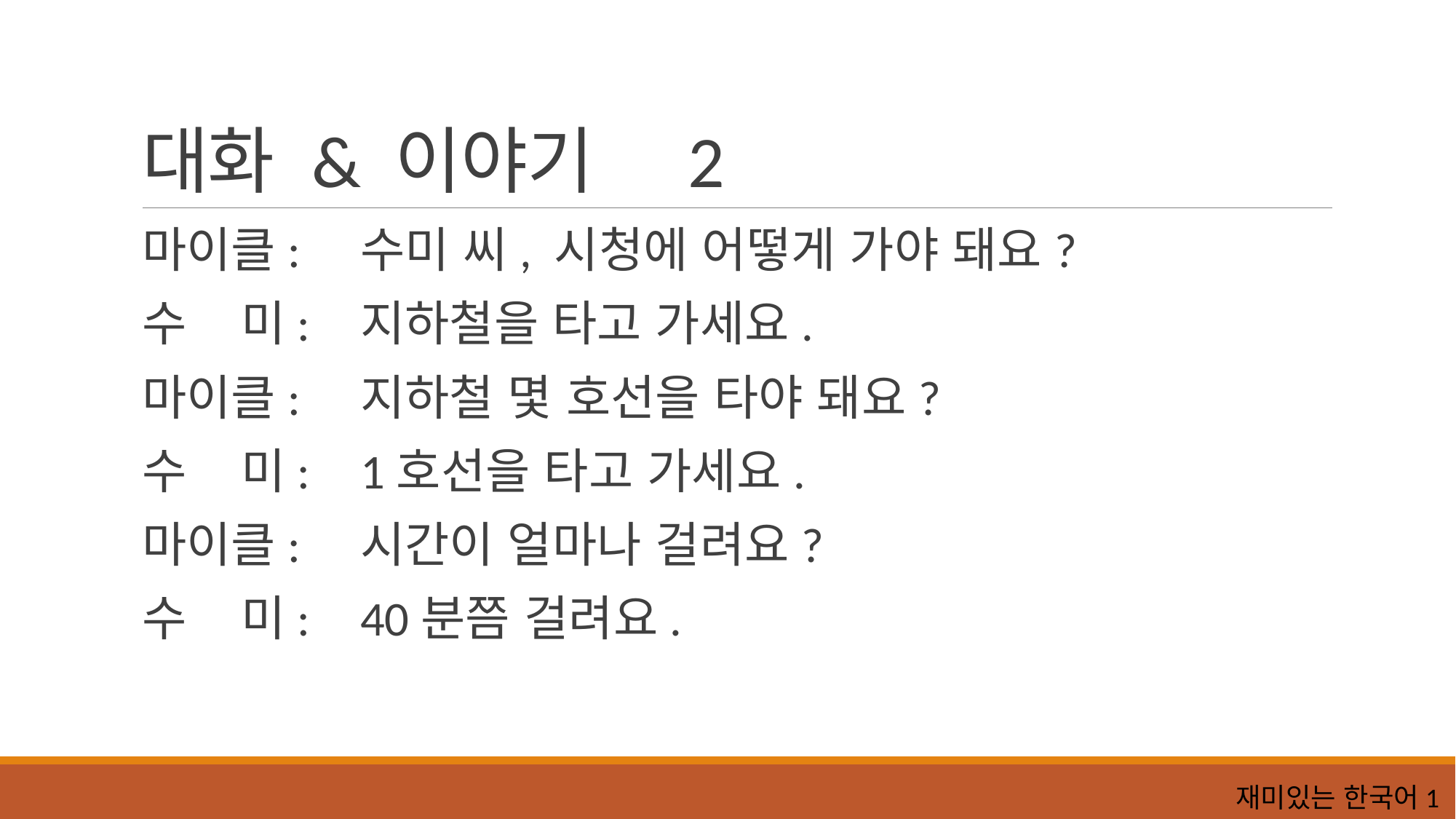

# 대화 & 이야기	2
마이클:	수미 씨, 시청에 어떻게 가야 돼요?
수    미:	지하철을 타고 가세요.
마이클:	지하철 몇 호선을 타야 돼요?
수    미:	1호선을 타고 가세요.
마이클:	시간이 얼마나 걸려요?
수    미:	40분쯤 걸려요.

재미있는 한국어1